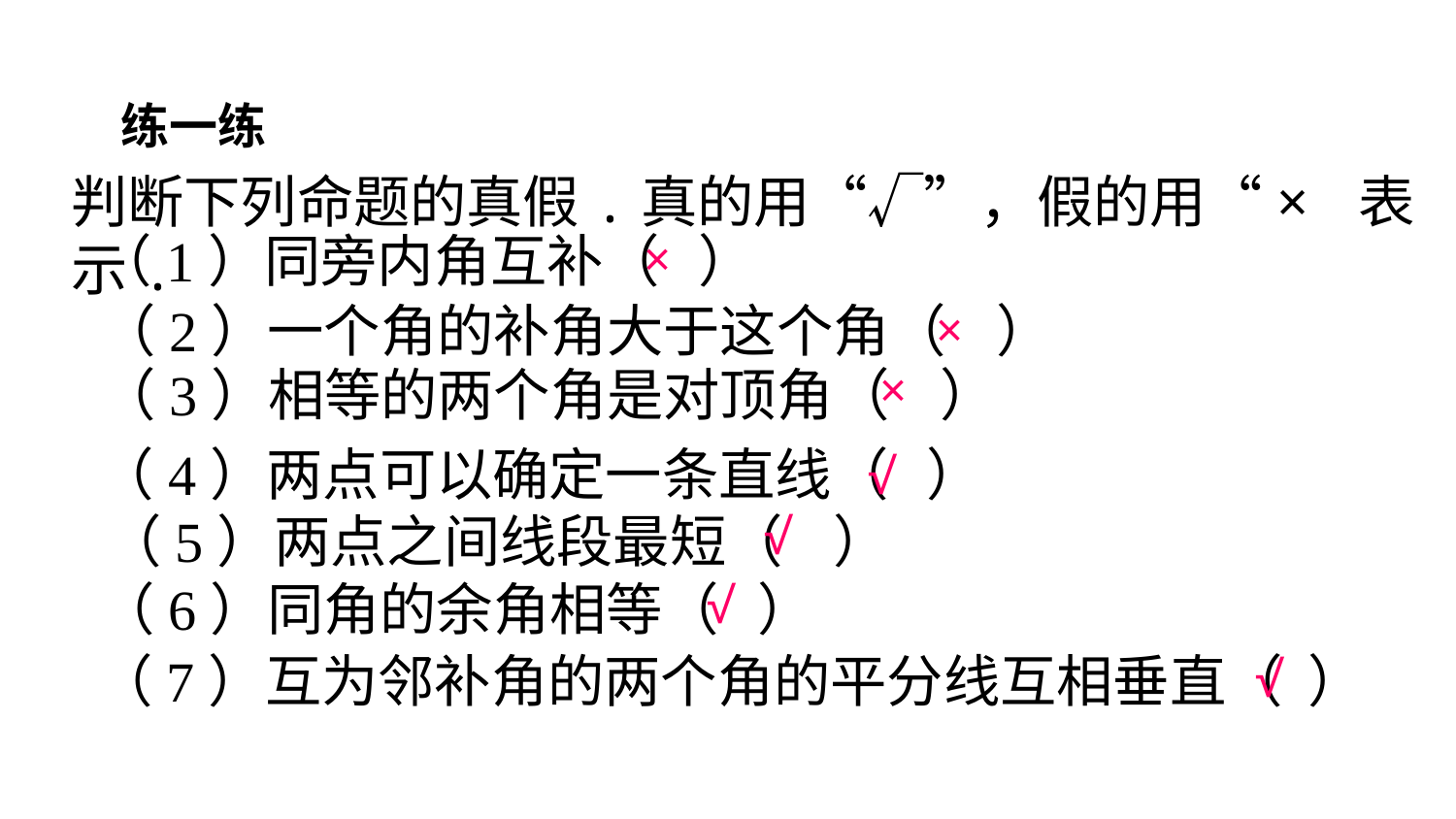

练一练
判断下列命题的真假.真的用“√”，假的用“× 表示.
（1）同旁内角互补（   ）
×
（2）一个角的补角大于这个角（    ）
×
（3）相等的两个角是对顶角（    ）
×
（4）两点可以确定一条直线（   ）
√
（5）两点之间线段最短（    ）
√
（6）同角的余角相等（   ）
√
（7）互为邻补角的两个角的平分线互相垂直（  ）
√